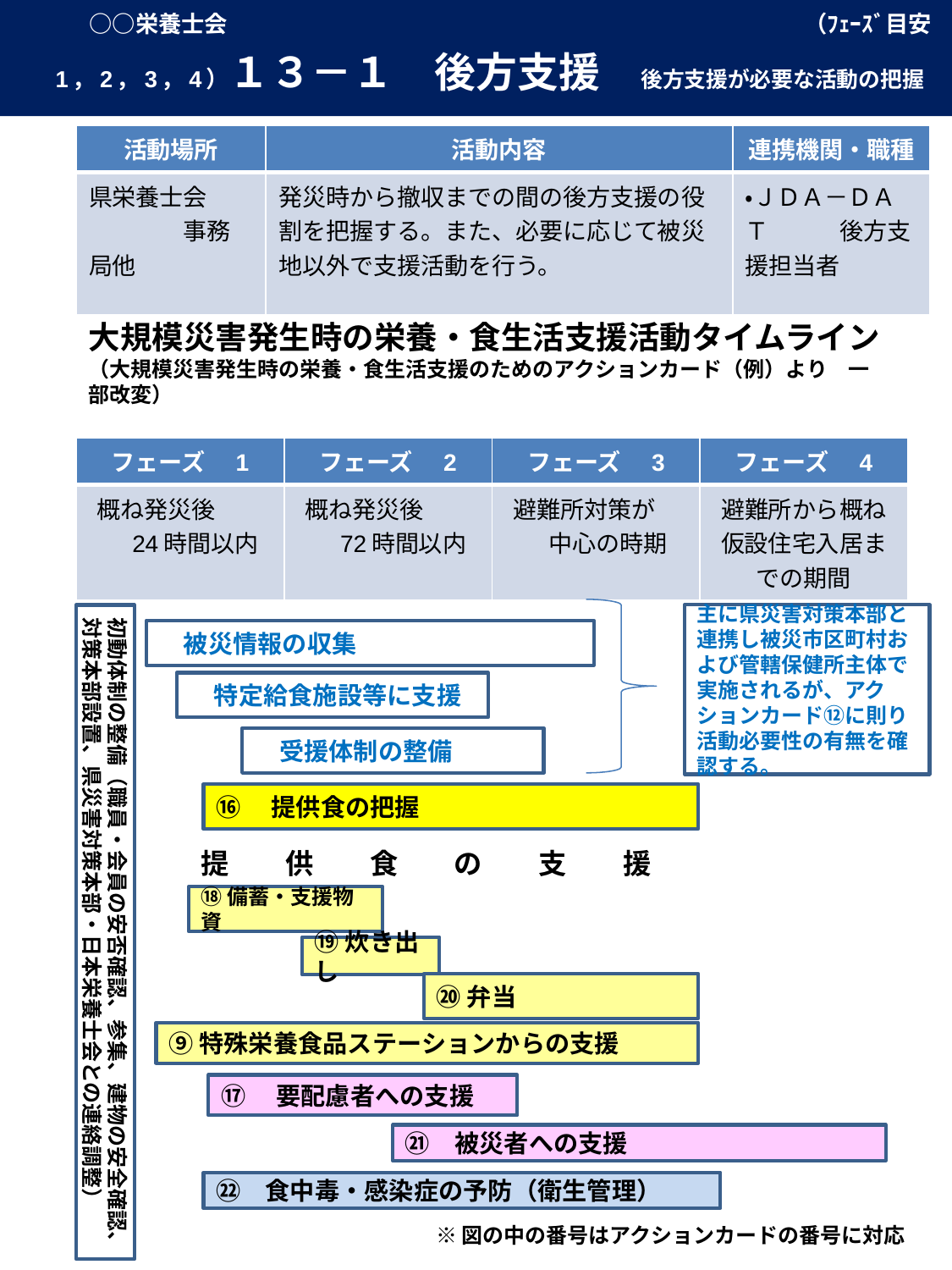

○○栄養士会　　　　　　　　　　　　　　　　　　　　　　　　　（ﾌｪｰｽﾞ目安　1，2，3，4）１３－１　後方支援　　後方支援が必要な活動の把握
| 活動場所 | 活動内容 | 連携機関・職種 |
| --- | --- | --- |
| 県栄養士会　　　　　事務局他 | 発災時から撤収までの間の後方支援の役割を把握する。また、必要に応じて被災地以外で支援活動を行う。 | ・ＪＤＡ－ＤＡＴ　　　後方支援担当者 |
大規模災害発生時の栄養・食生活支援活動タイムライン
（大規模災害発生時の栄養・食生活支援のためのアクションカード（例）より　一部改変）
| フェーズ　1 | フェーズ　2 | フェーズ　3 | フェーズ　4 |
| --- | --- | --- | --- |
| 概ね発災後　　　24時間以内 | 概ね発災後　　　72時間以内 | 避難所対策が　　中心の時期 | 避難所から概ね仮設住宅入居までの期間 |

主に県災害対策本部と連携し被災市区町村および管轄保健所主体で実施されるが、アクションカード⑫に則り活動必要性の有無を確認する。
初動体制の整備（職員・会員の安否確認、参集、建物の安全確認、対策本部設置、県災害対策本部・日本栄養士会との連絡調整）
　被災情報の収集
　特定給食施設等に支援
　受援体制の整備
⑯　提供食の把握
提　　供　　食　　の　　支　　援
⑱備蓄・支援物資
⑲炊き出し
⑳弁当
⑨特殊栄養食品ステーションからの支援
⑰　要配慮者への支援
㉑　被災者への支援
㉒　食中毒・感染症の予防（衛生管理）
※図の中の番号はアクションカードの番号に対応